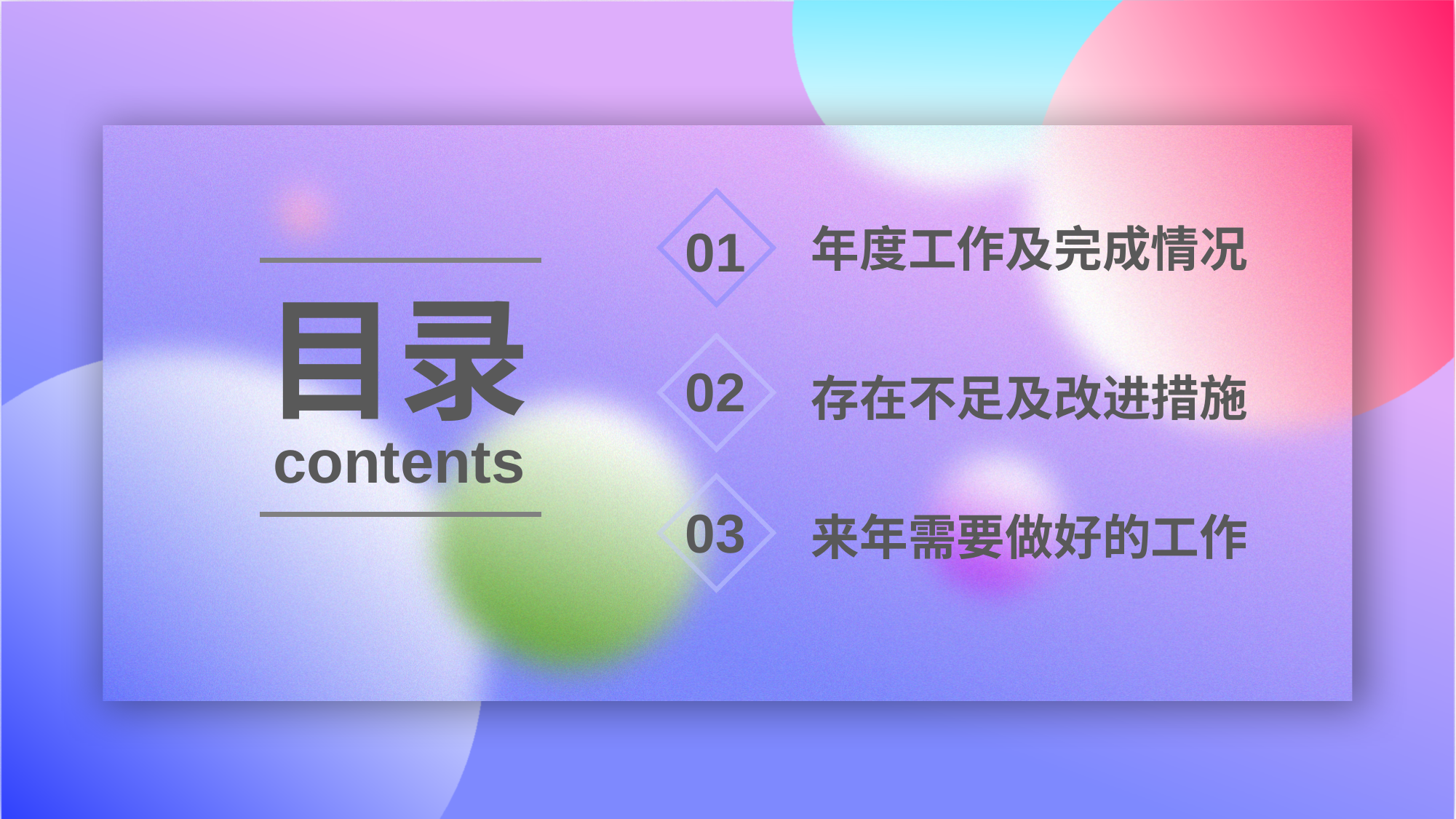

年度工作及完成情况
01
目录
存在不足及改进措施
02
contents
来年需要做好的工作
03